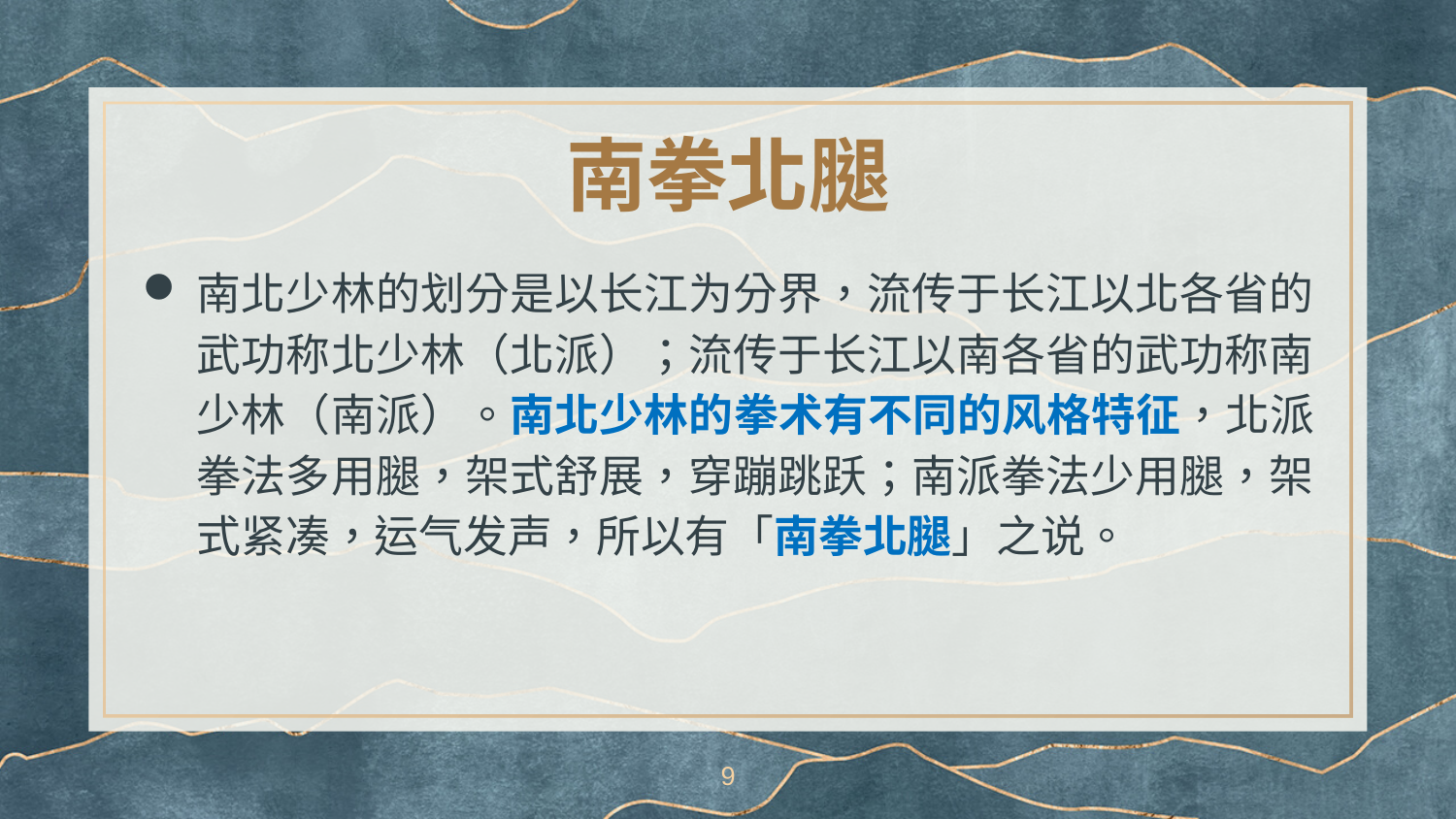

# 南拳北腿
南北少林的划分是以长江为分界，流传于长江以北各省的武功称北少林（北派）；流传于长江以南各省的武功称南少林（南派）。南北少林的拳术有不同的风格特征，北派拳法多用腿，架式舒展，穿蹦跳跃；南派拳法少用腿，架式紧凑，运气发声，所以有「南拳北腿」之说。
9